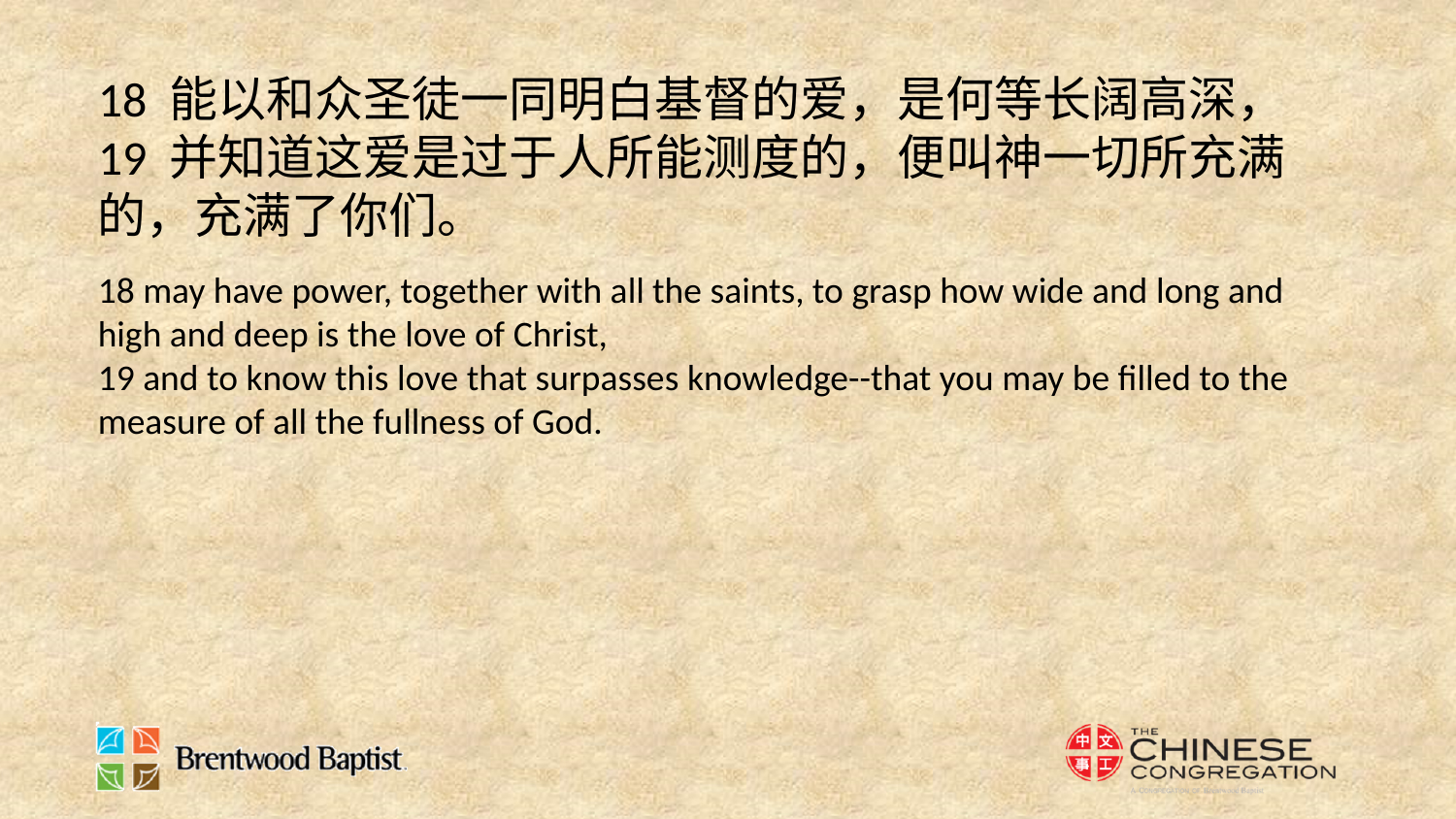

18 能以和众圣徒一同明白基督的爱，是何等长阔高深，
19 并知道这爱是过于人所能测度的，便叫神一切所充满的，充满了你们。

18 may have power, together with all the saints, to grasp how wide and long and high and deep is the love of Christ,
19 and to know this love that surpasses knowledge--that you may be filled to the measure of all the fullness of God.